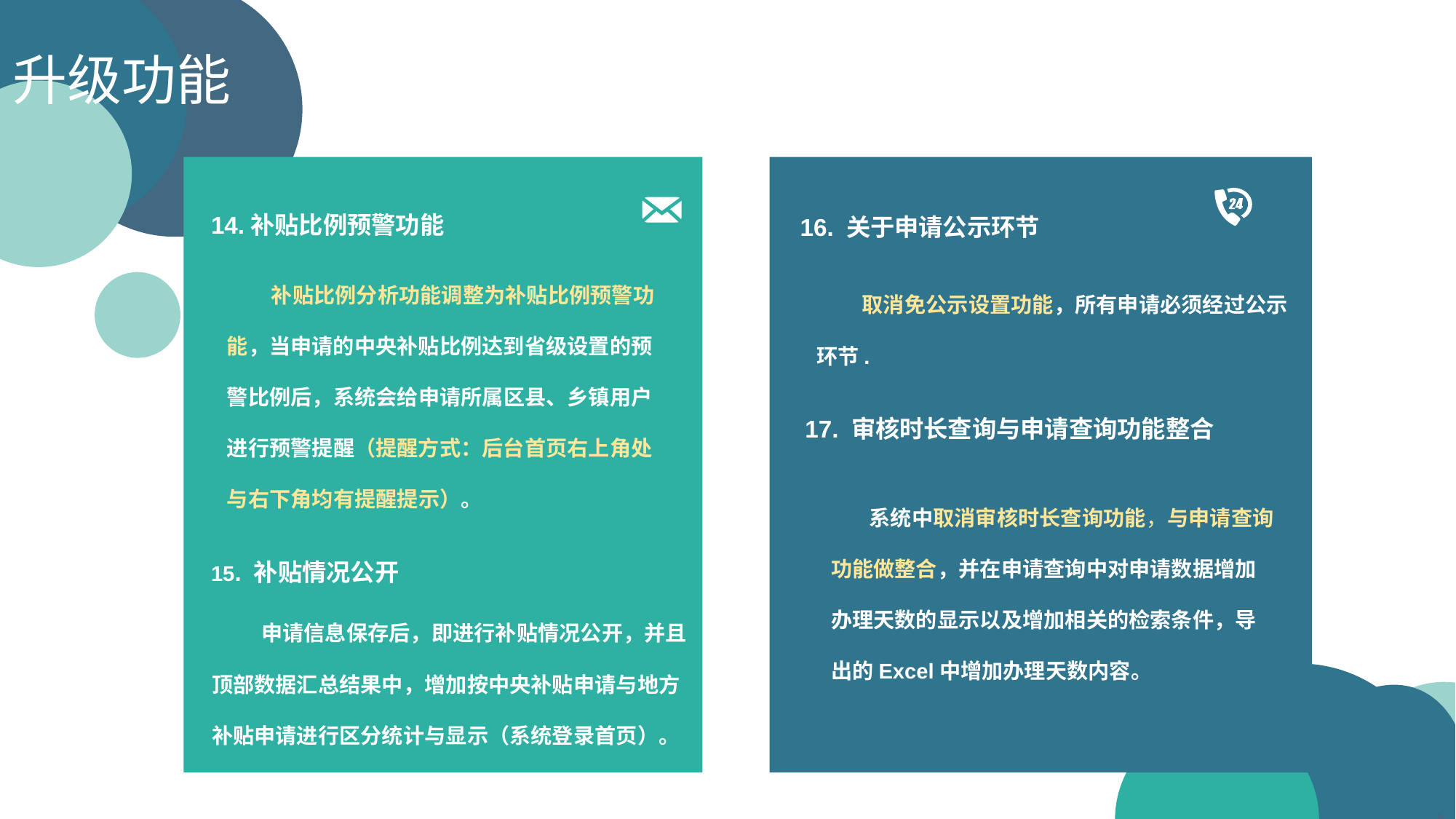

升级功能

        补贴比例分析功能调整为补贴比例预警功能，当申请的中央补贴比例达到省级设置的预警比例后，系统会给申请所属区县、乡镇用户进行预警提醒（提醒方式：后台首页右上角处与右下角均有提醒提示）。

16. 关于申请公示环节
        取消免公示设置功能，所有申请必须经过公示环节.

14.补贴比例预警功能
17. 审核时长查询与申请查询功能整合
         系统中取消审核时长查询功能，与申请查询功能做整合，并在申请查询中对申请数据增加办理天数的显示以及增加相关的检索条件，导出的Excel中增加办理天数内容。
15. 补贴情况公开

        申请信息保存后，即进行补贴情况公开，并且顶部数据汇总结果中，增加按中央补贴申请与地方补贴申请进行区分统计与显示（系统登录首页）。